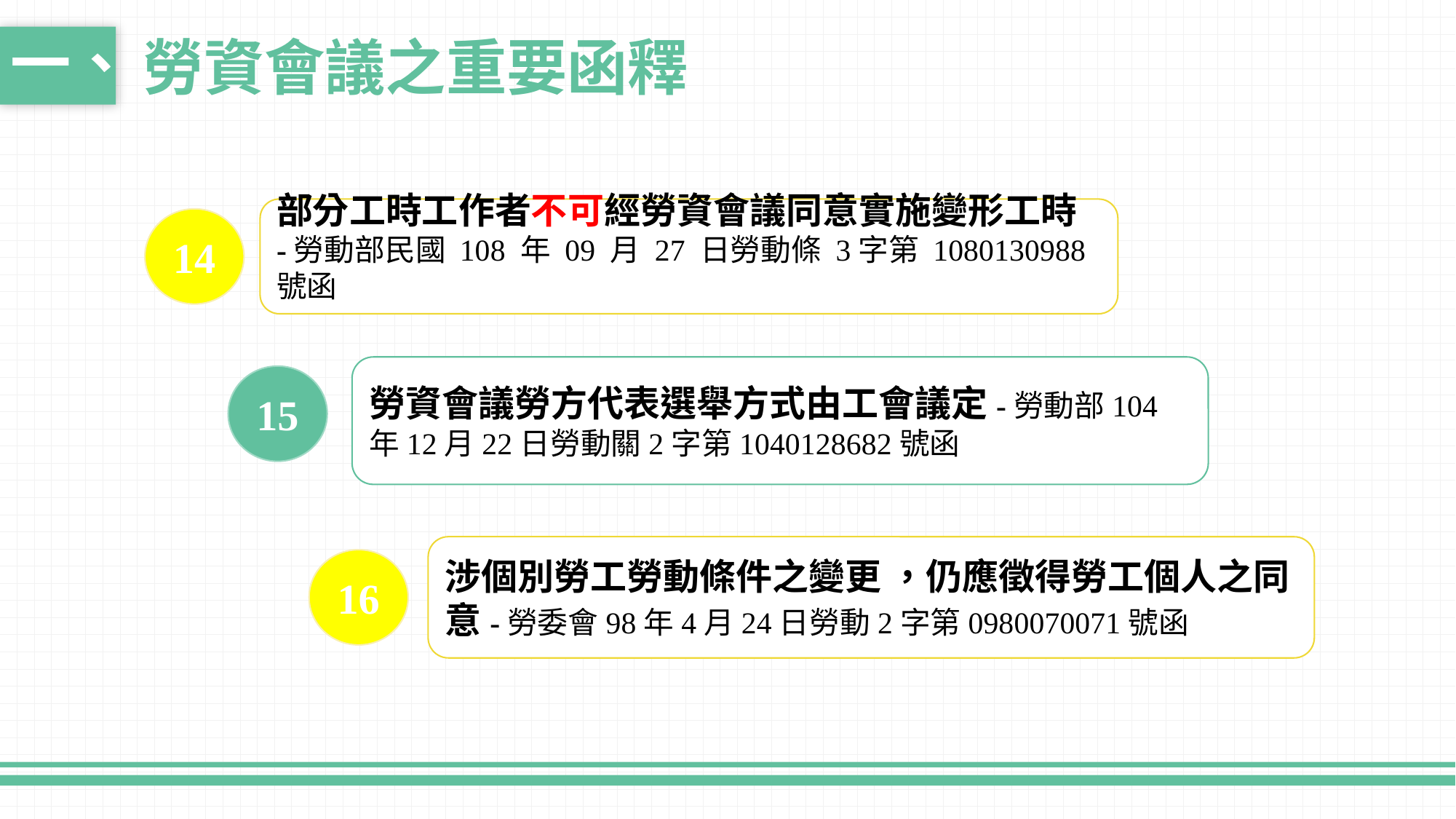

一、
勞資會議之重要函釋

部分工時工作者不可經勞資會議同意實施變形工時
-勞動部民國 108 年 09 月 27 日勞動條 3字第 1080130988 號函

14
勞資會議勞方代表選舉方式由工會議定-勞動部104年12月22日勞動關2字第1040128682號函
15
涉個別勞工勞動條件之變更 ，仍應徵得勞工個人之同意-勞委會98年4月24日勞動2字第0980070071號函
16